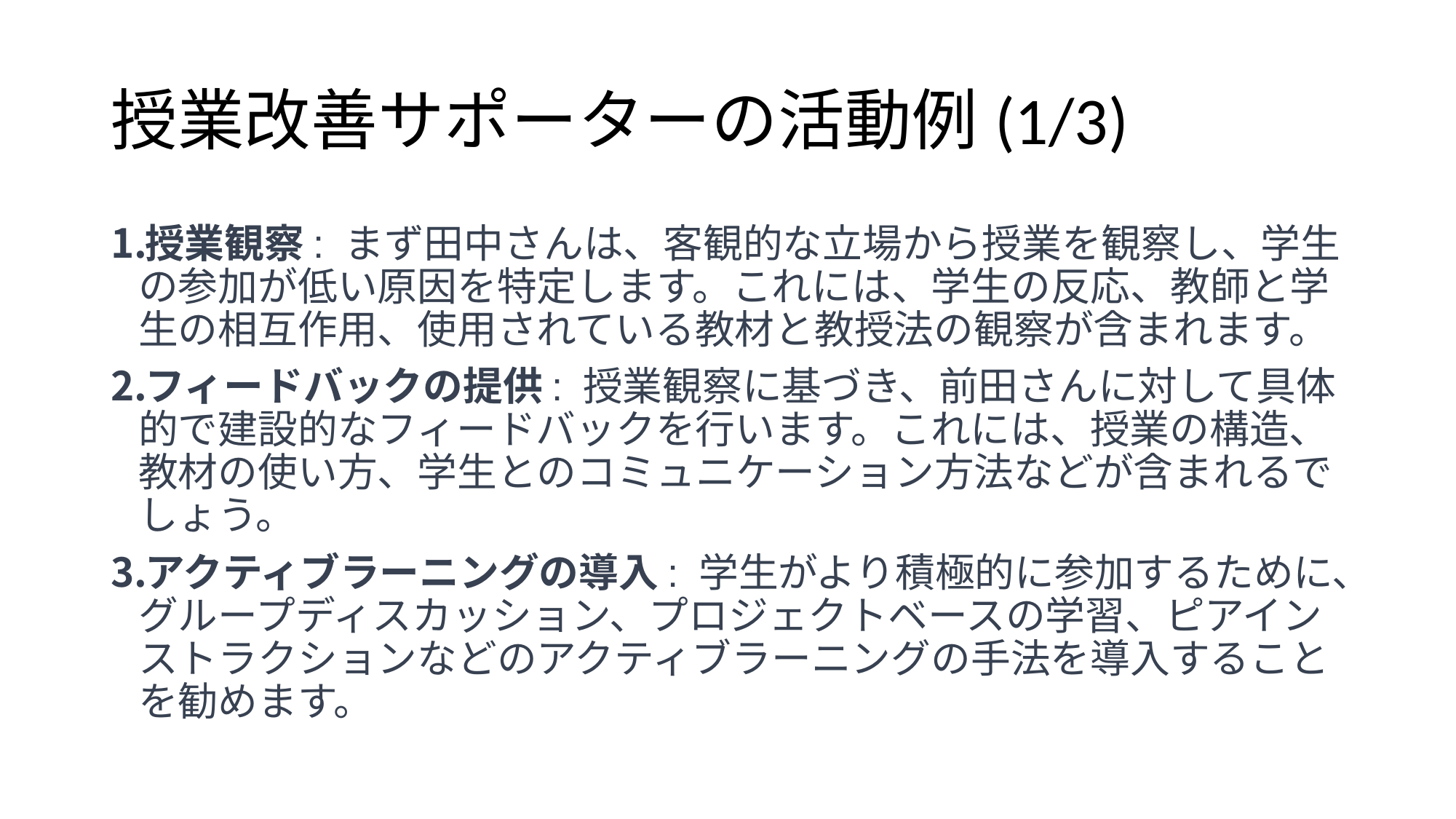

# 授業改善サポーターの活動例(1/3)
授業観察: まず田中さんは、客観的な立場から授業を観察し、学生の参加が低い原因を特定します。これには、学生の反応、教師と学生の相互作用、使用されている教材と教授法の観察が含まれます。
フィードバックの提供: 授業観察に基づき、前田さんに対して具体的で建設的なフィードバックを行います。これには、授業の構造、教材の使い方、学生とのコミュニケーション方法などが含まれるでしょう。
アクティブラーニングの導入: 学生がより積極的に参加するために、グループディスカッション、プロジェクトベースの学習、ピアインストラクションなどのアクティブラーニングの手法を導入することを勧めます。